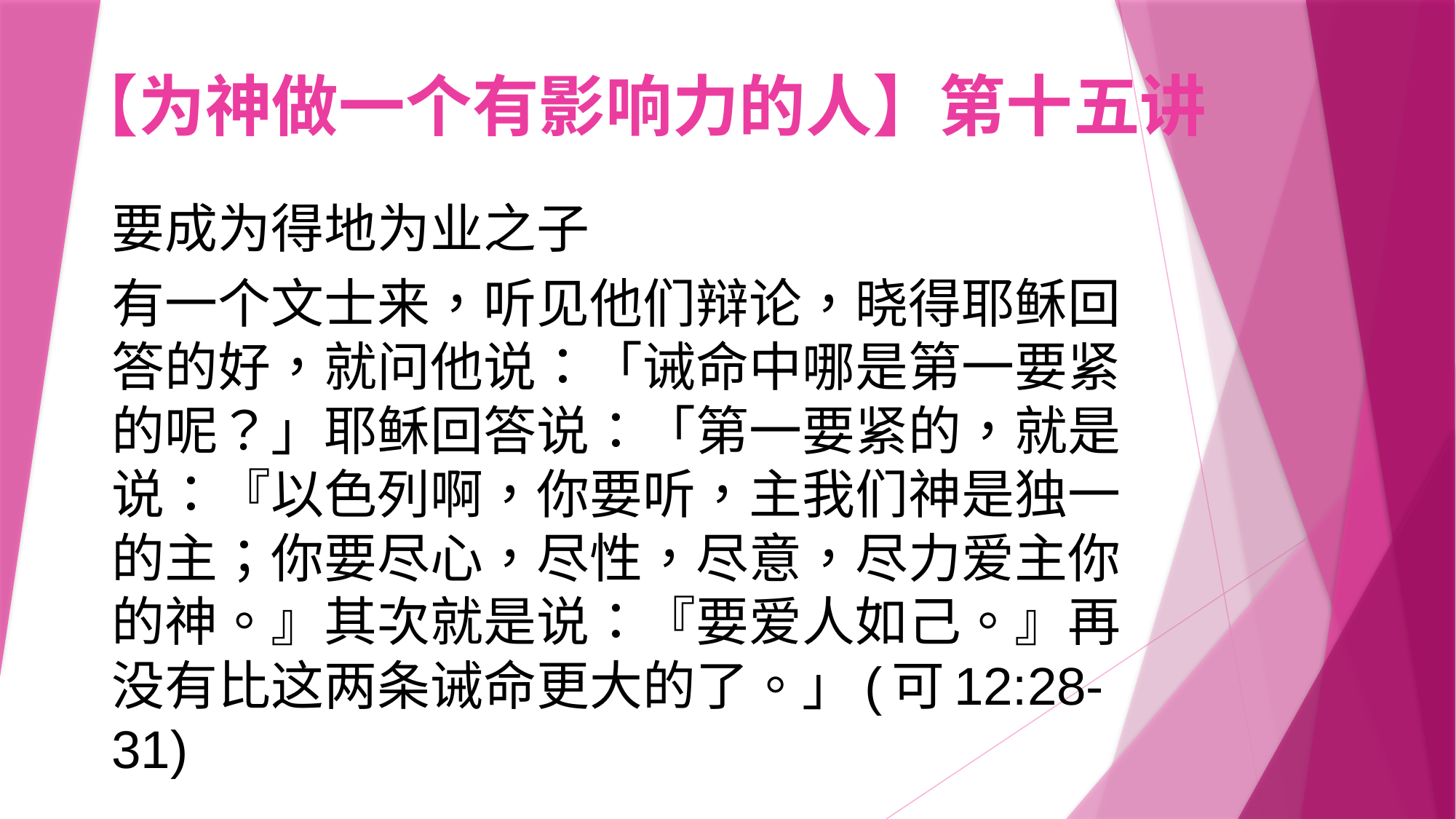

# 【为神做一个有影响力的人】第十五讲
要成为得地为业之子
有一个文士来，听见他们辩论，晓得耶稣回答的好，就问他说：「诫命中哪是第一要紧的呢？」耶稣回答说：「第一要紧的，就是说：『以色列啊，你要听，主我们神是独一的主；你要尽心，尽性，尽意，尽力爱主你的神。』其次就是说：『要爱人如己。』再没有比这两条诫命更大的了。」(可12:28-31)